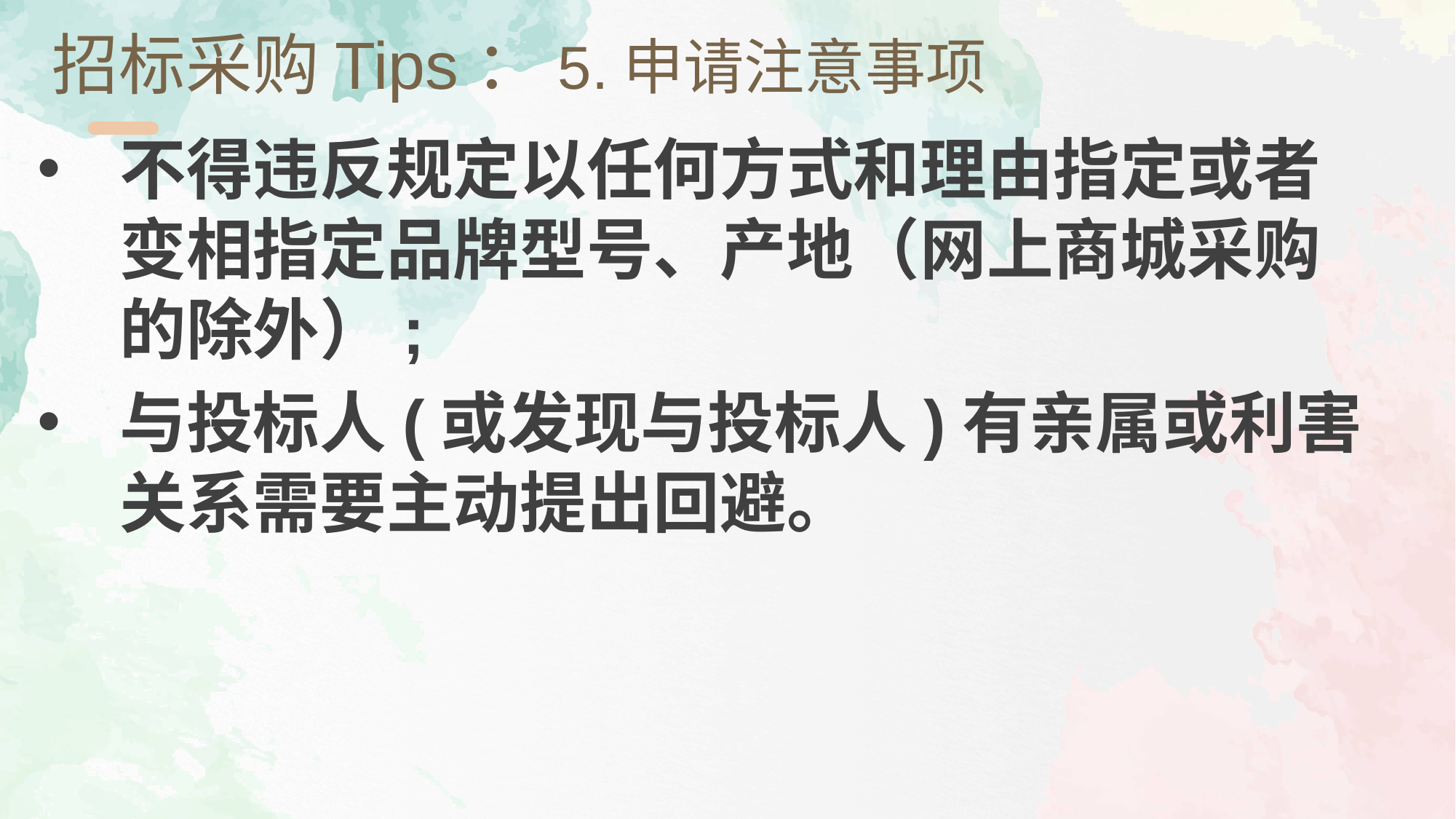

招标采购Tips：5.申请注意事项

不得违反规定以任何方式和理由指定或者变相指定品牌型号、产地（网上商城采购的除外）;
与投标人(或发现与投标人)有亲属或利害关系需要主动提出回避。